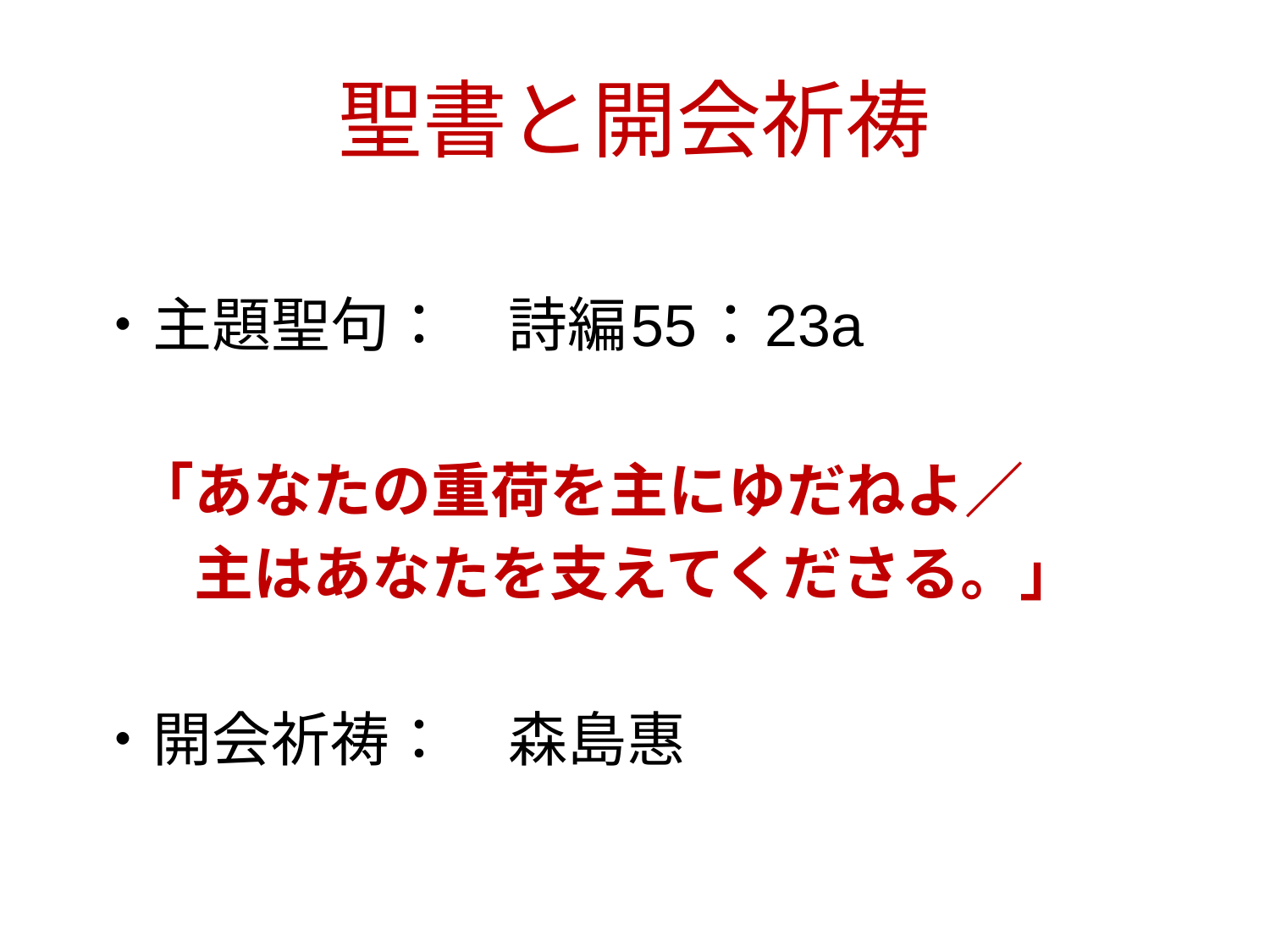

# 聖書と開会祈祷

 ・主題聖句：　詩編55：23a

　「あなたの重荷を主にゆだねよ／
　　主はあなたを支えてくださる。」

 ・開会祈祷：　森島惠